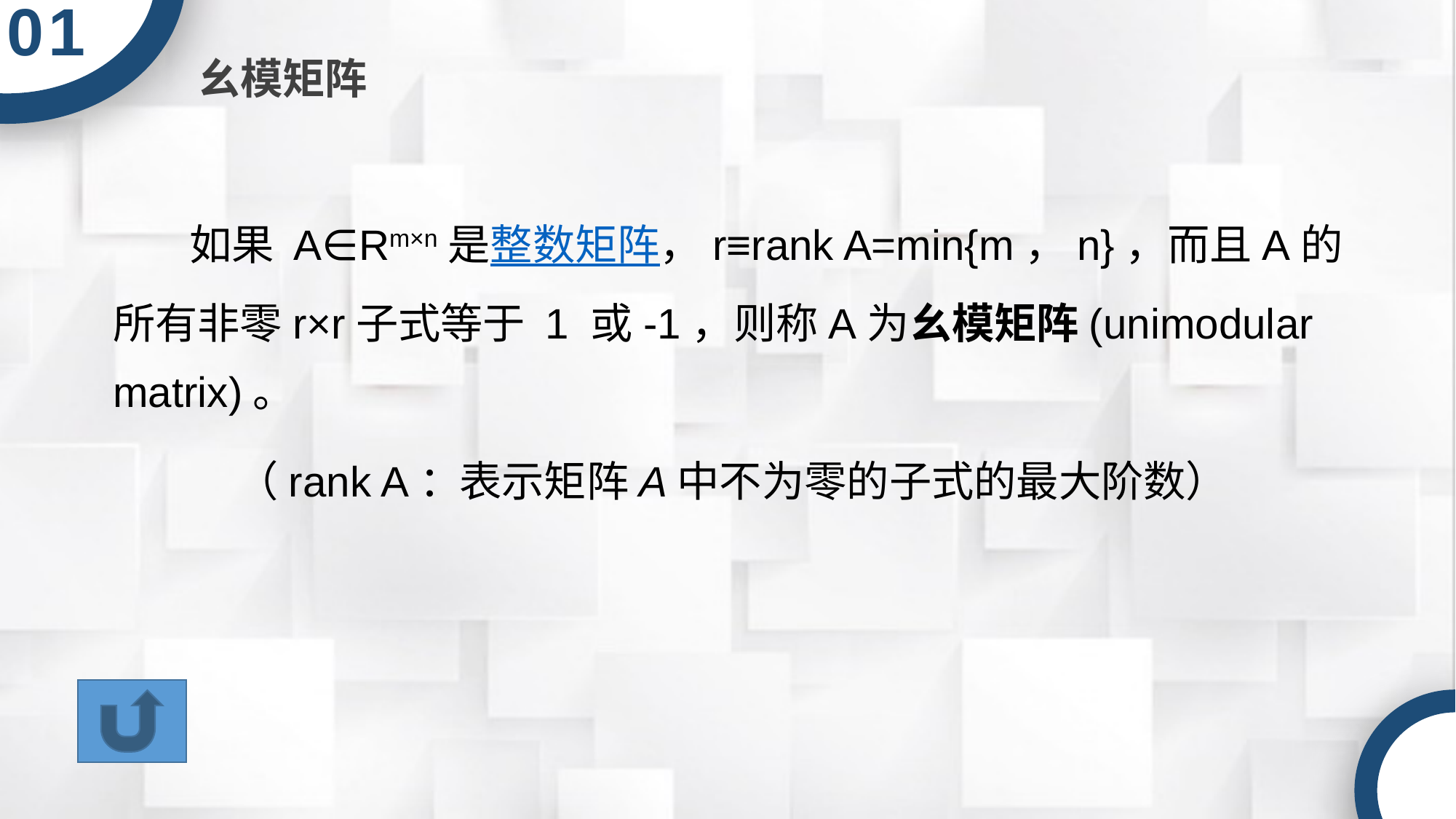

01
幺模矩阵
       如果 A∈Rm×n是整数矩阵，r≡rank A=min{m，n}，而且A的所有非零r×r子式等于 1 或-1，则称A为幺模矩阵(unimodular matrix)。
（rank A：
表示矩阵A中不为零的子式的最大阶数）